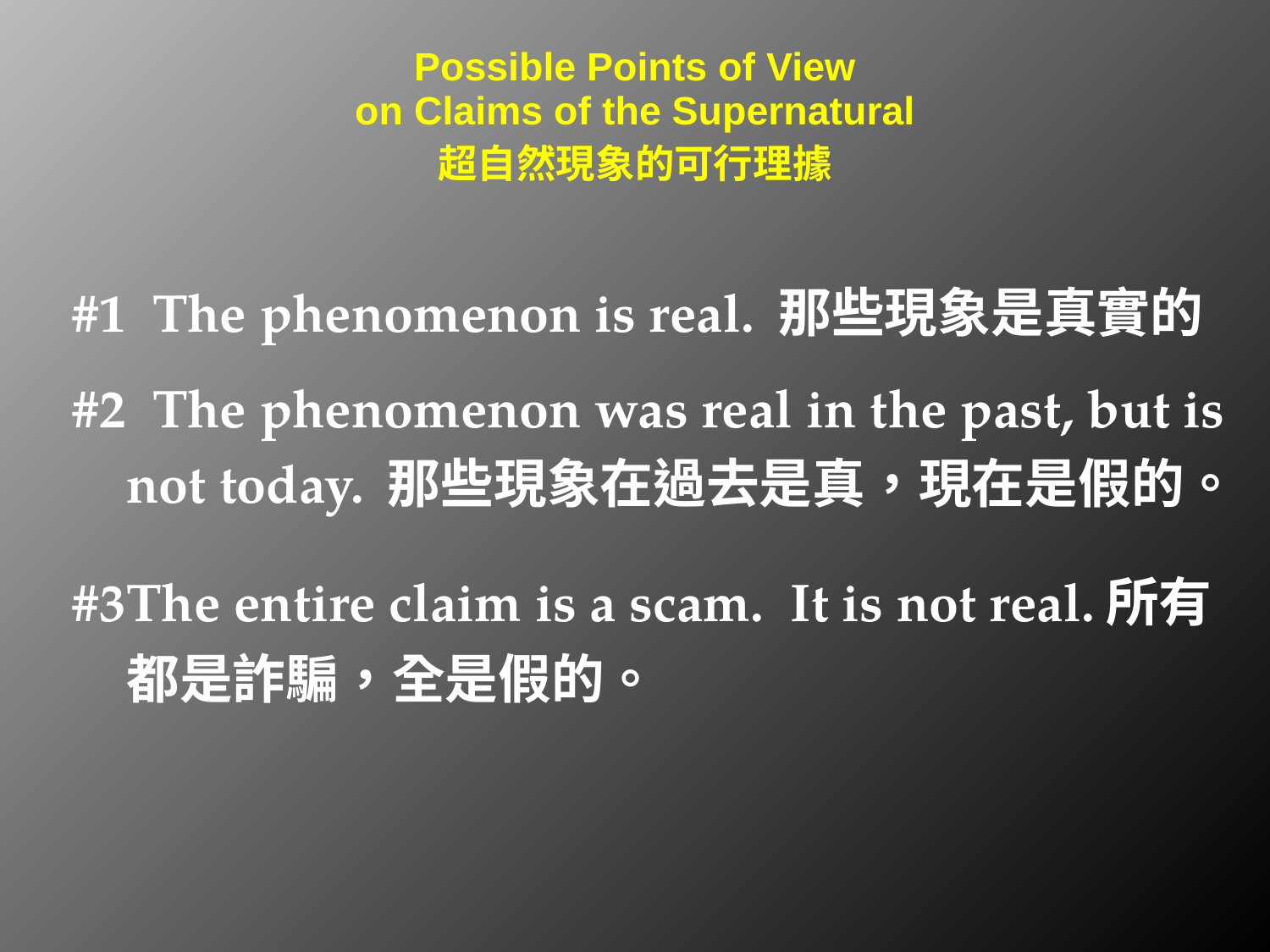

# Possible Points of View on Claims of the Supernatural 超自然現象的可行理據
#1  The phenomenon is real. 那些現象是真實的

#2  The phenomenon was real in the past, but is not today. 那些現象在過去是真，現在是假的。

#3	The entire claim is a scam.  It is not real.所有都是詐騙，全是假的。